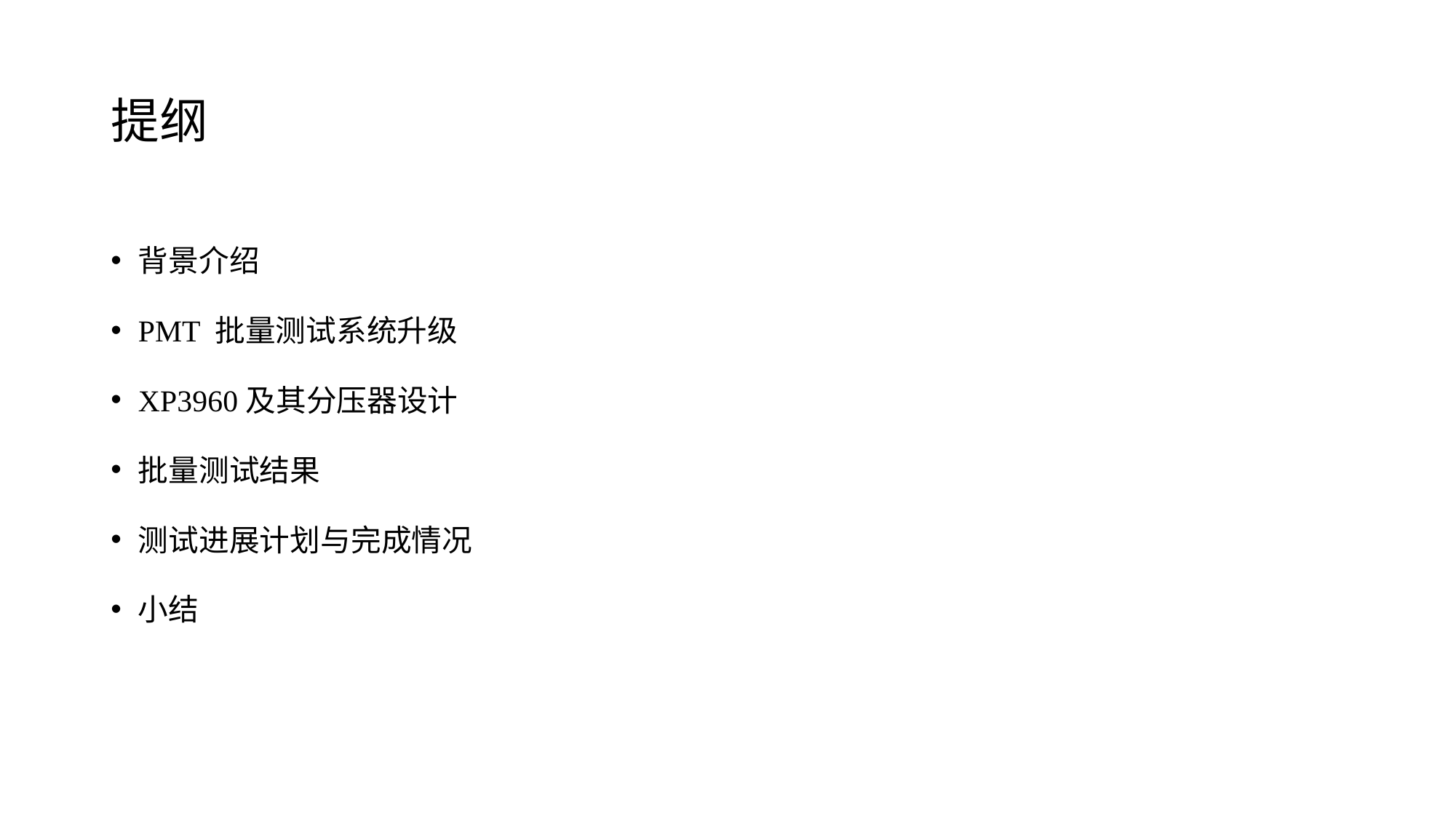

# 提纲
背景介绍
PMT 批量测试系统升级
XP3960及其分压器设计
批量测试结果
测试进展计划与完成情况
小结

2